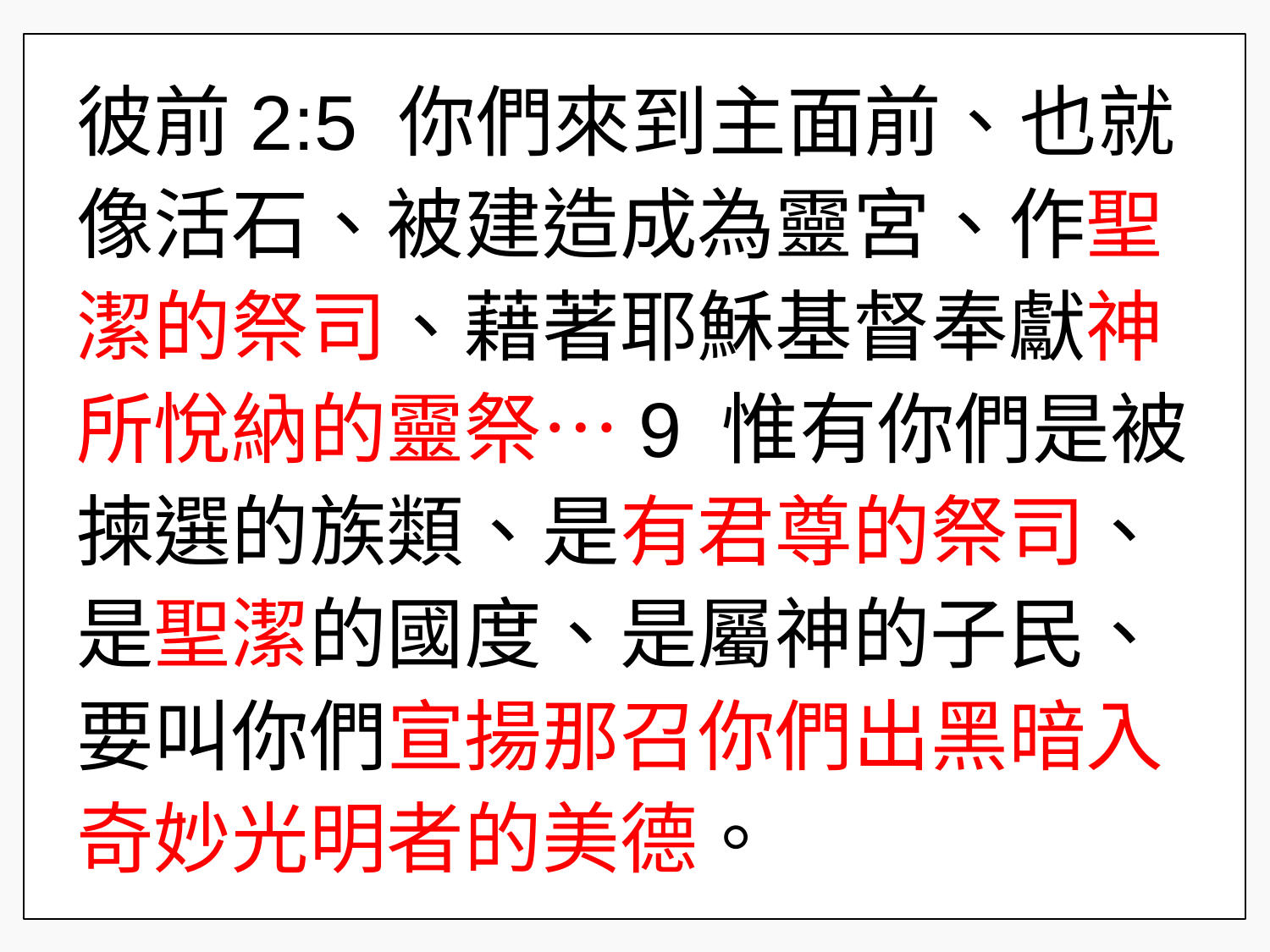

彼前2:5 你們來到主面前、也就像活石、被建造成為靈宮、作聖潔的祭司、藉著耶穌基督奉獻神所悅納的靈祭…9 惟有你們是被揀選的族類、是有君尊的祭司、是聖潔的國度、是屬神的子民、要叫你們宣揚那召你們出黑暗入奇妙光明者的美德。